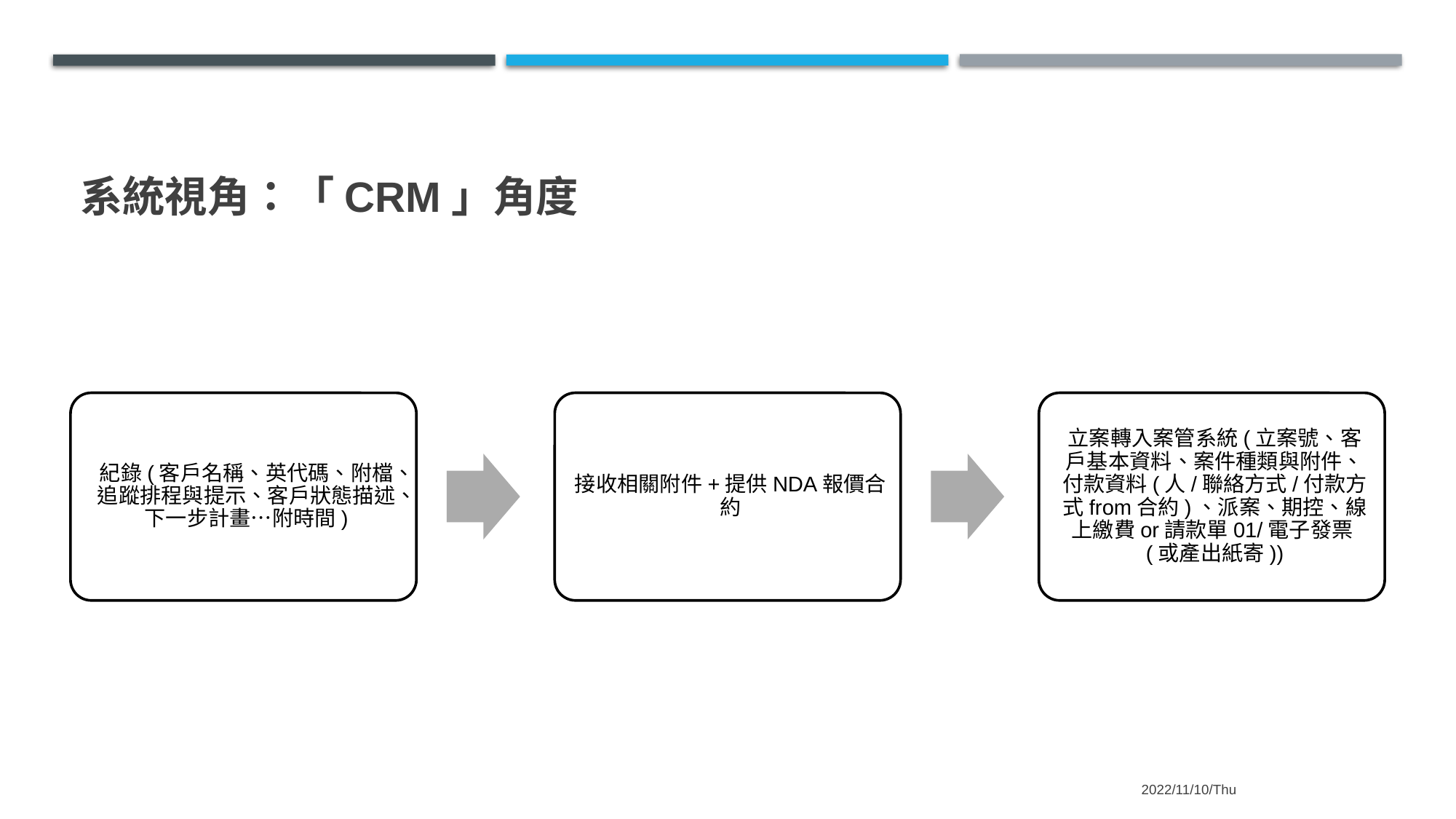

# 系統視角：「CRM」角度
紀錄(客戶名稱、英代碼、附檔、追蹤排程與提示、客戶狀態描述、下一步計畫…附時間)

接收相關附件+提供NDA報價合約

立案轉入案管系統(立案號、客戶基本資料、案件種類與附件、付款資料(人/聯絡方式/付款方式from合約)、派案、期控、線上繳費or請款單01/電子發票(或產出紙寄))
2022/11/10/Thu